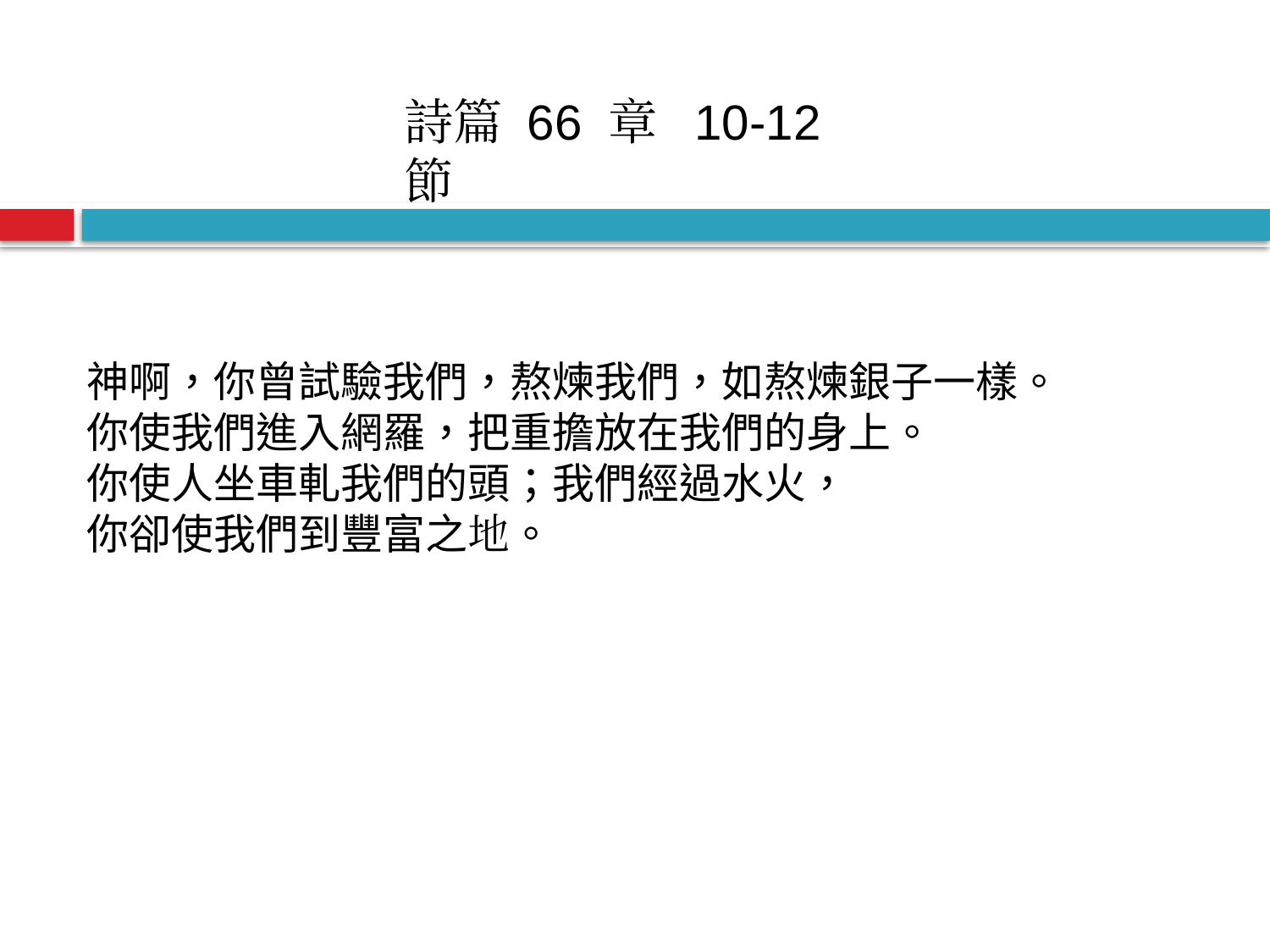

詩篇 66 章  10-12 節

神啊，你曾試驗我們，熬煉我們，如熬煉銀子一樣。
你使我們進入網羅，把重擔放在我們的身上。
你使人坐車軋我們的頭；我們經過水火，
你卻使我們到豐富之地。